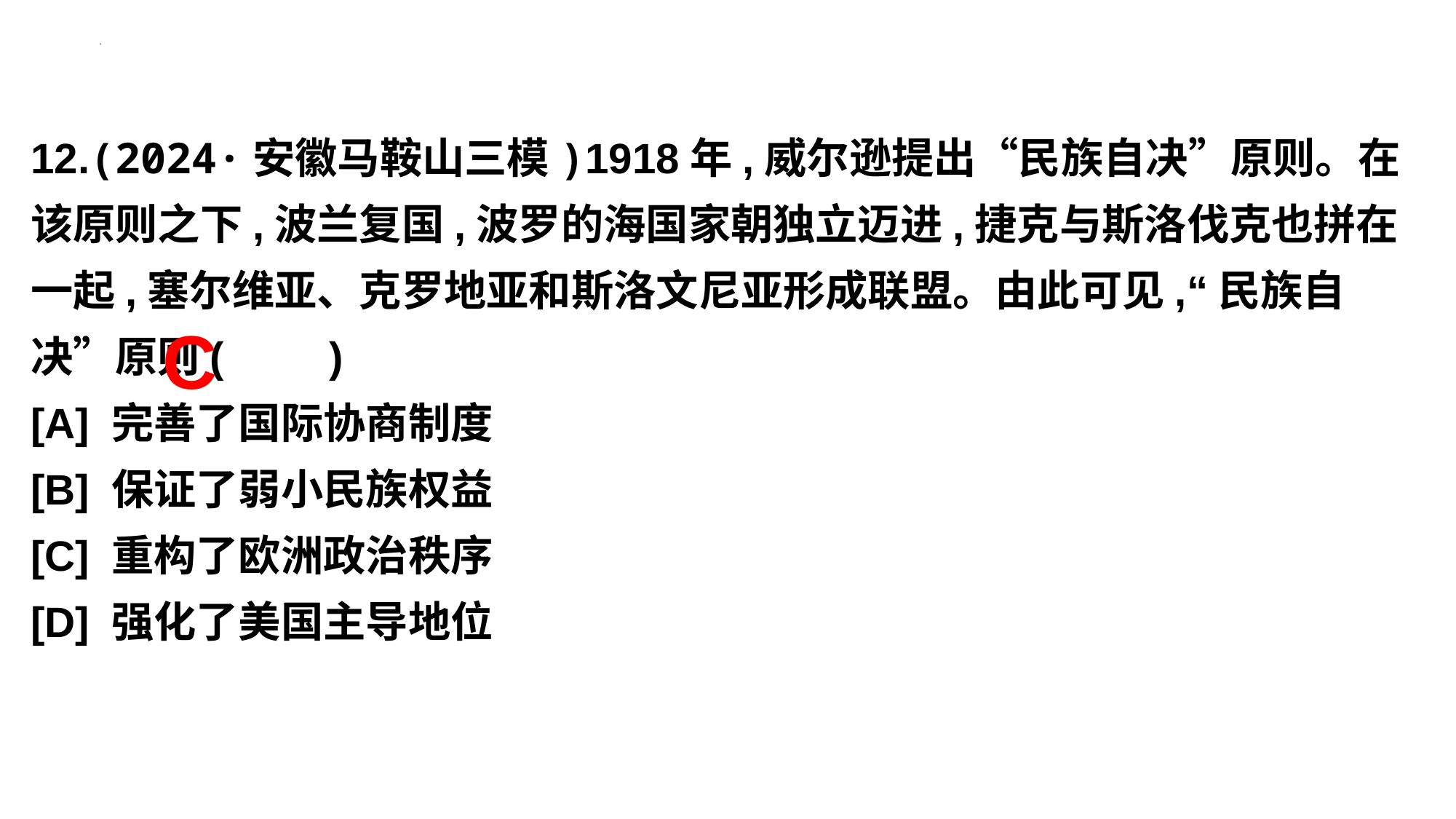

12.(2024·安徽马鞍山三模)1918年,威尔逊提出“民族自决”原则。在该原则之下,波兰复国,波罗的海国家朝独立迈进,捷克与斯洛伐克也拼在一起,塞尔维亚、克罗地亚和斯洛文尼亚形成联盟。由此可见,“民族自决”原则(　　)
[A] 完善了国际协商制度
[B] 保证了弱小民族权益
[C] 重构了欧洲政治秩序
[D] 强化了美国主导地位
C